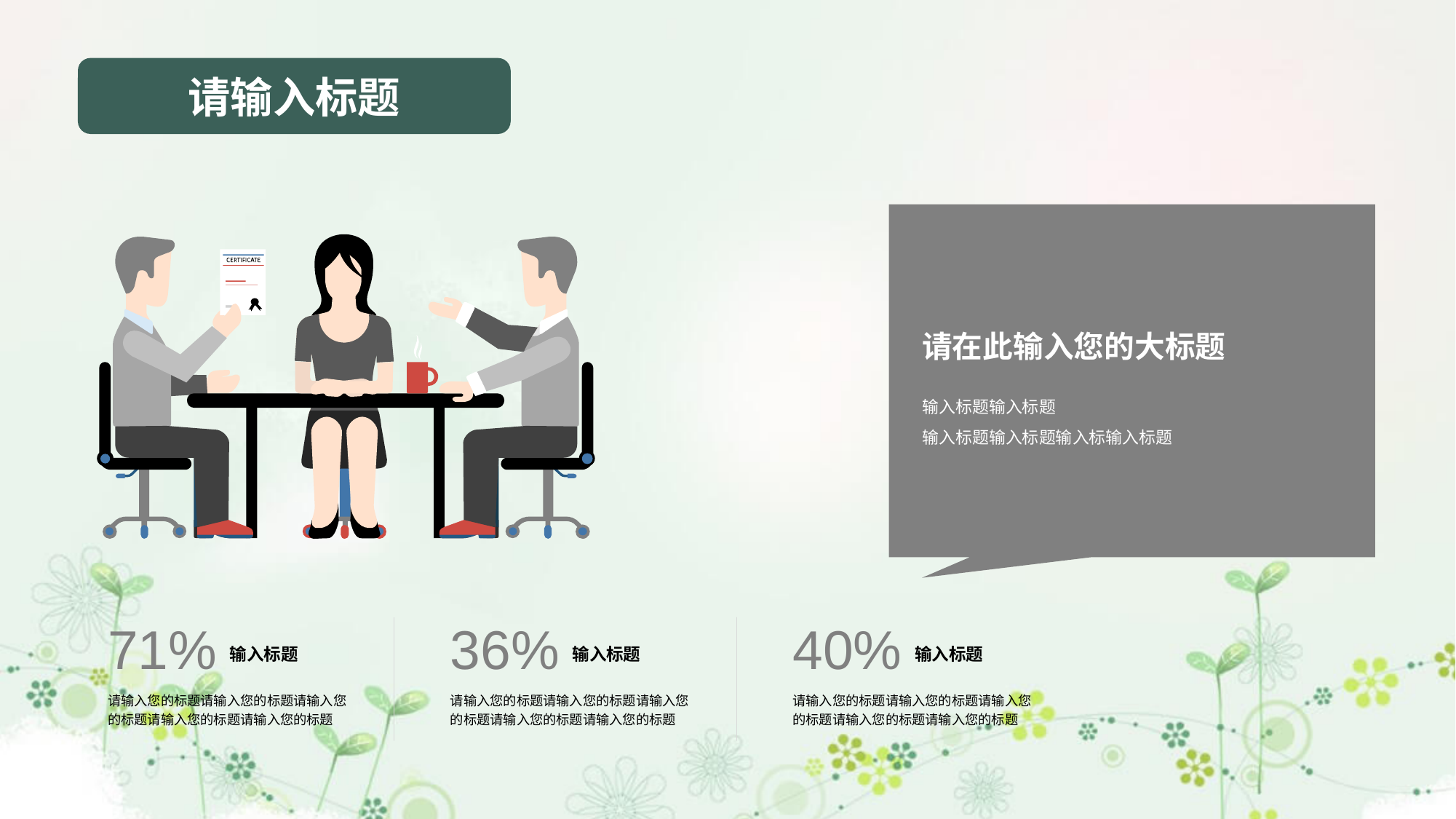

请在此输入您的大标题
输入标题输入标题
输入标题输入标题输入标输入标题

71%
输入标题
请输入您的标题请输入您的标题请输入您的标题请输入您的标题请输入您的标题
36%
输入标题
请输入您的标题请输入您的标题请输入您的标题请输入您的标题请输入您的标题
40%
输入标题
请输入您的标题请输入您的标题请输入您的标题请输入您的标题请输入您的标题